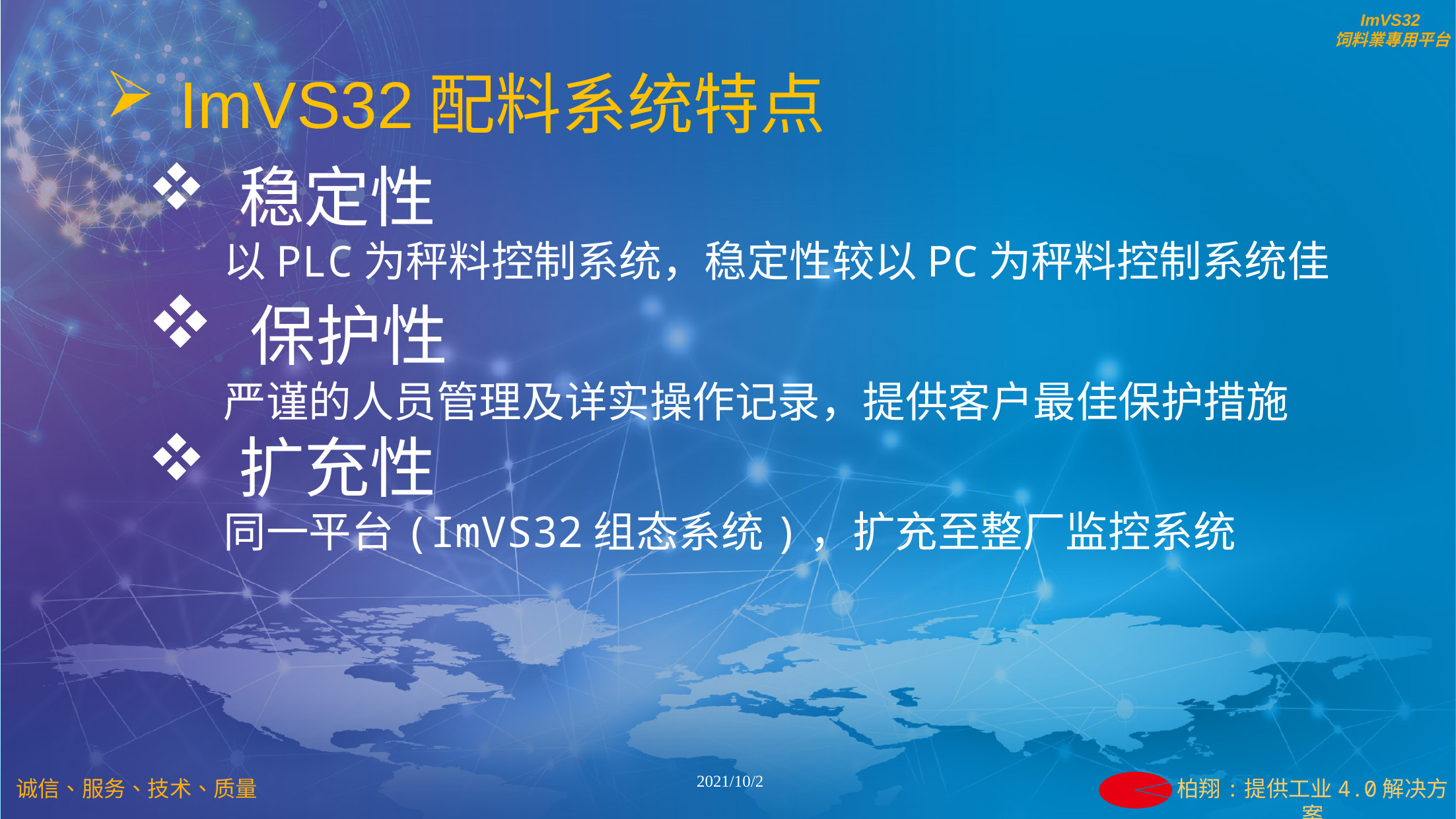

ImVS32配料系统特点
 稳定性
以PLC为秤料控制系统，稳定性较以PC为秤料控制系统佳
 保护性
严谨的人员管理及详实操作记录，提供客户最佳保护措施
 扩充性
同一平台(ImVS32组态系统)，扩充至整厂监控系统